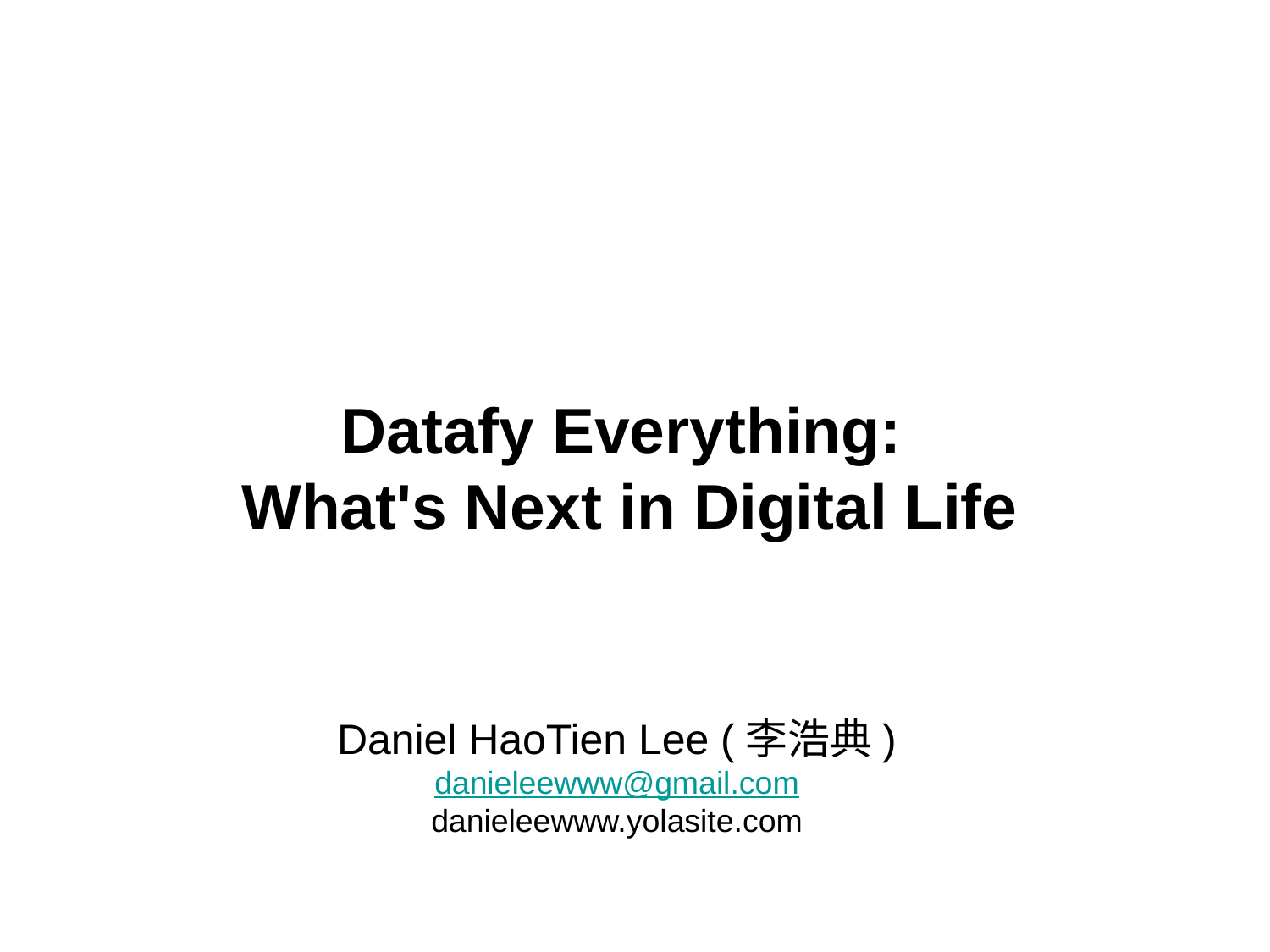

# Datafy Everything: What's Next in Digital Life
Daniel HaoTien Lee (李浩典)
danieleewww@gmail.com
danieleewww.yolasite.com